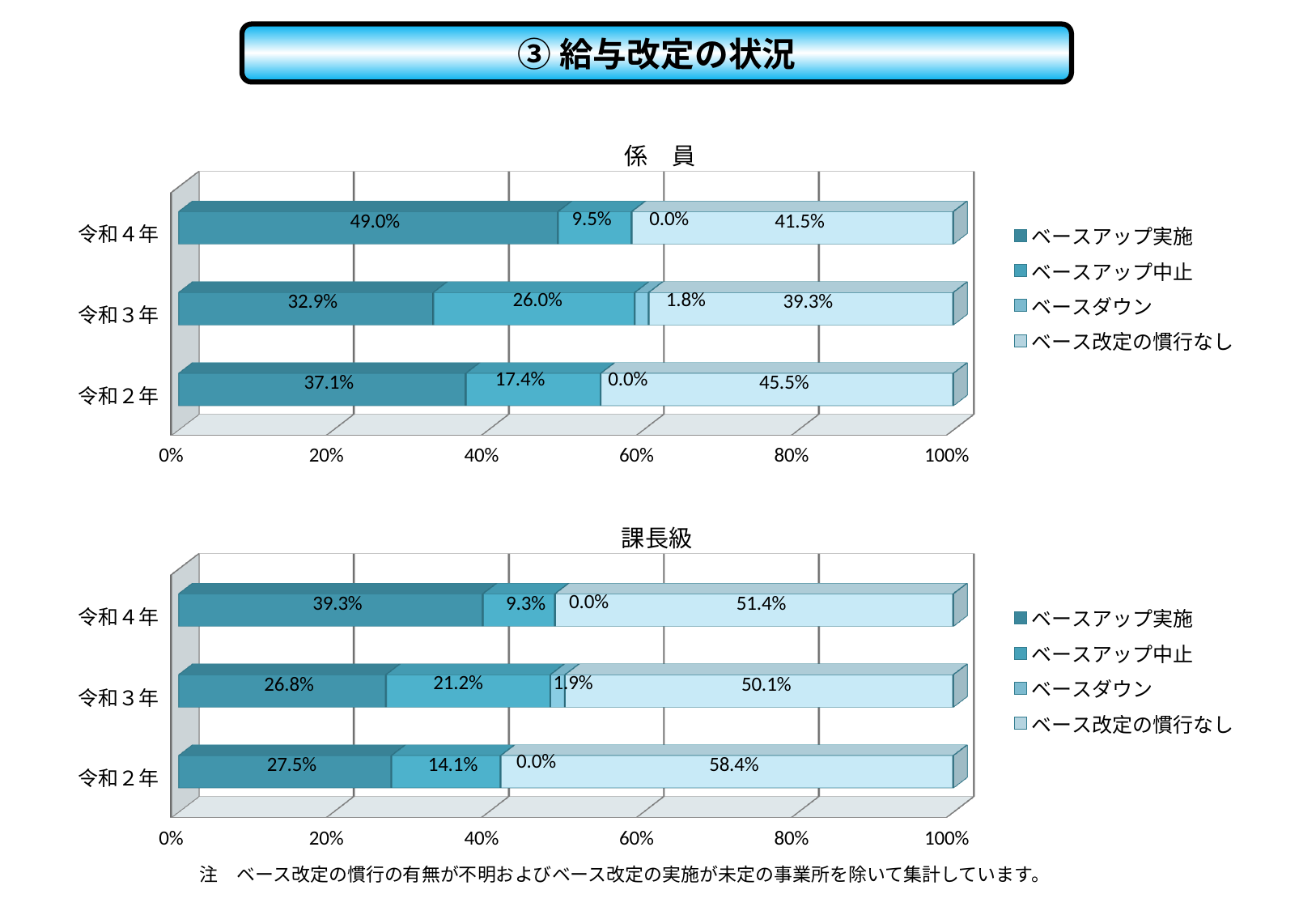

③給与改定の状況

[unsupported chart]

[unsupported chart]

注　ベース改定の慣行の有無が不明およびベース改定の実施が未定の事業所を除いて集計しています。